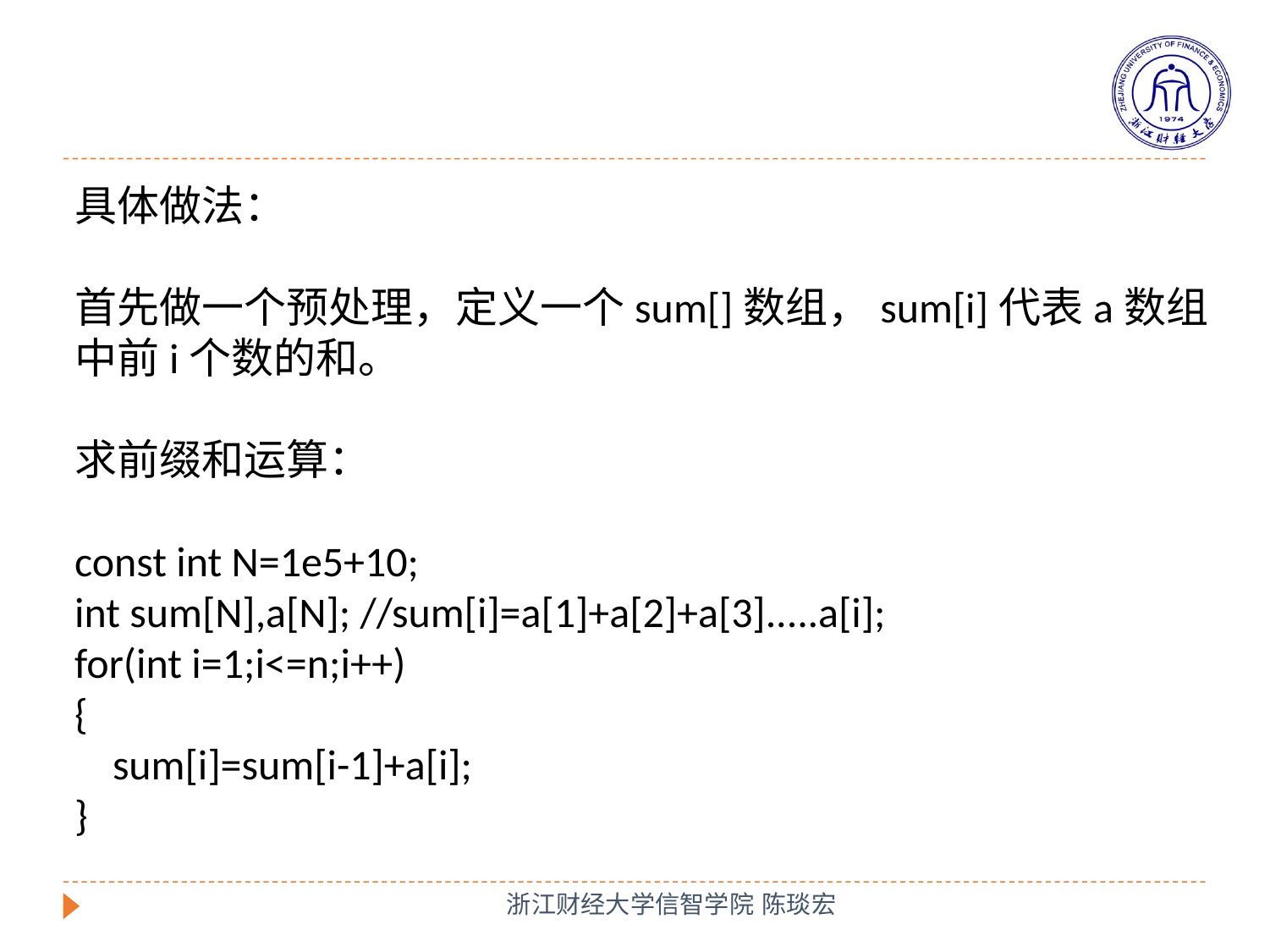

具体做法：

首先做一个预处理，定义一个sum[]数组，sum[i]代表a数组中前i个数的和。

求前缀和运算：

const int N=1e5+10;
int sum[N],a[N]; //sum[i]=a[1]+a[2]+a[3].....a[i];
for(int i=1;i<=n;i++)
{
    sum[i]=sum[i-1]+a[i];
}

浙江财经大学信智学院 陈琰宏
4